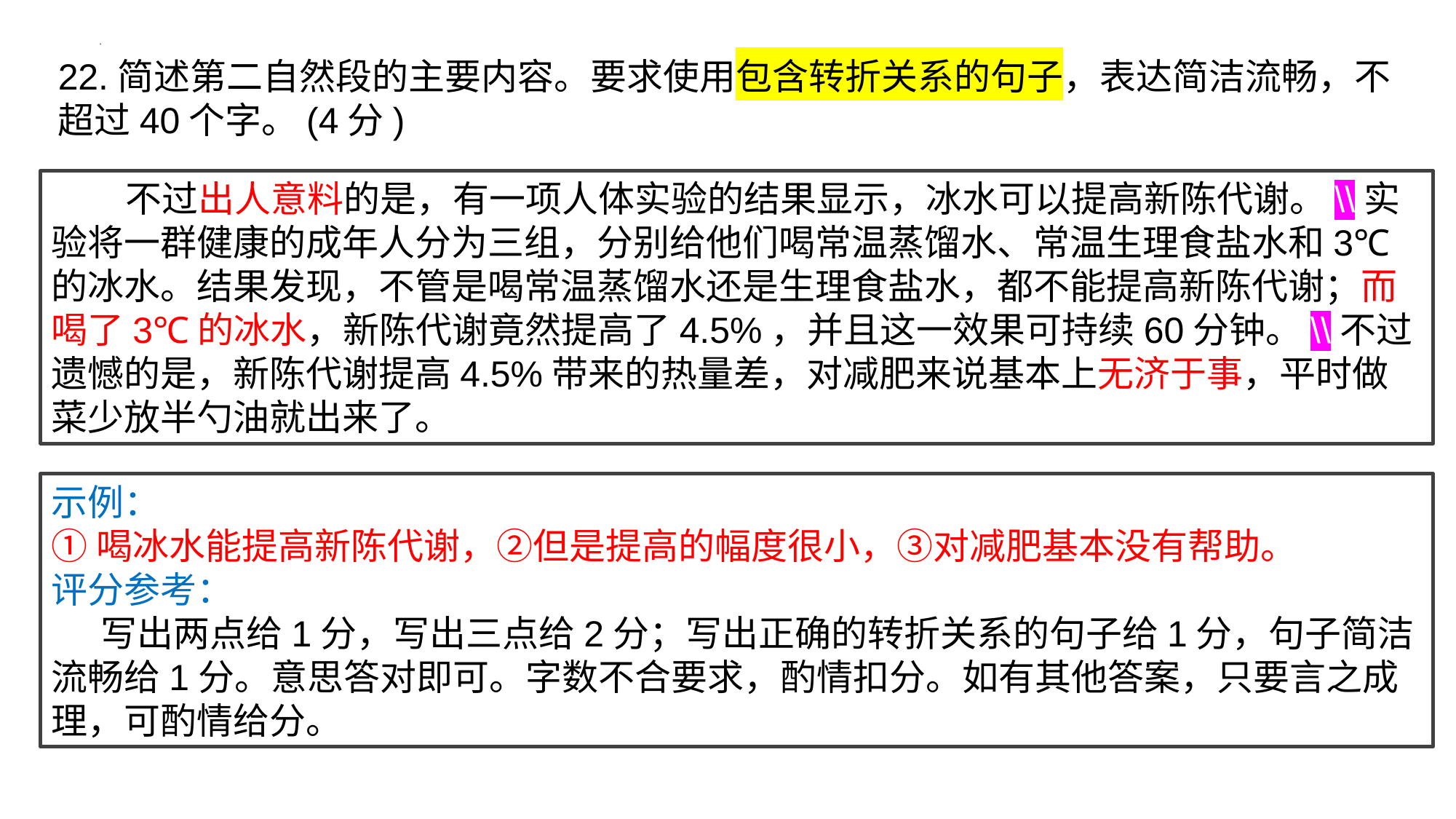

22.简述第二自然段的主要内容。要求使用包含转折关系的句子，表达简洁流畅，不超过40个字。(4分)
        不过出人意料的是，有一项人体实验的结果显示，冰水可以提高新陈代谢。\\实验将一群健康的成年人分为三组，分别给他们喝常温蒸馏水、常温生理食盐水和3℃的冰水。结果发现，不管是喝常温蒸馏水还是生理食盐水，都不能提高新陈代谢；而喝了3℃的冰水，新陈代谢竟然提高了4.5%，并且这一效果可持续60分钟。\\不过遗憾的是，新陈代谢提高4.5%带来的热量差，对减肥来说基本上无济于事，平时做菜少放半勺油就出来了。
示例：
①喝冰水能提高新陈代谢，②但是提高的幅度很小，③对减肥基本没有帮助。
评分参考：
     写出两点给1分，写出三点给2分；写出正确的转折关系的句子给1分，句子简洁流畅给1分。意思答对即可。字数不合要求，酌情扣分。如有其他答案，只要言之成理，可酌情给分。